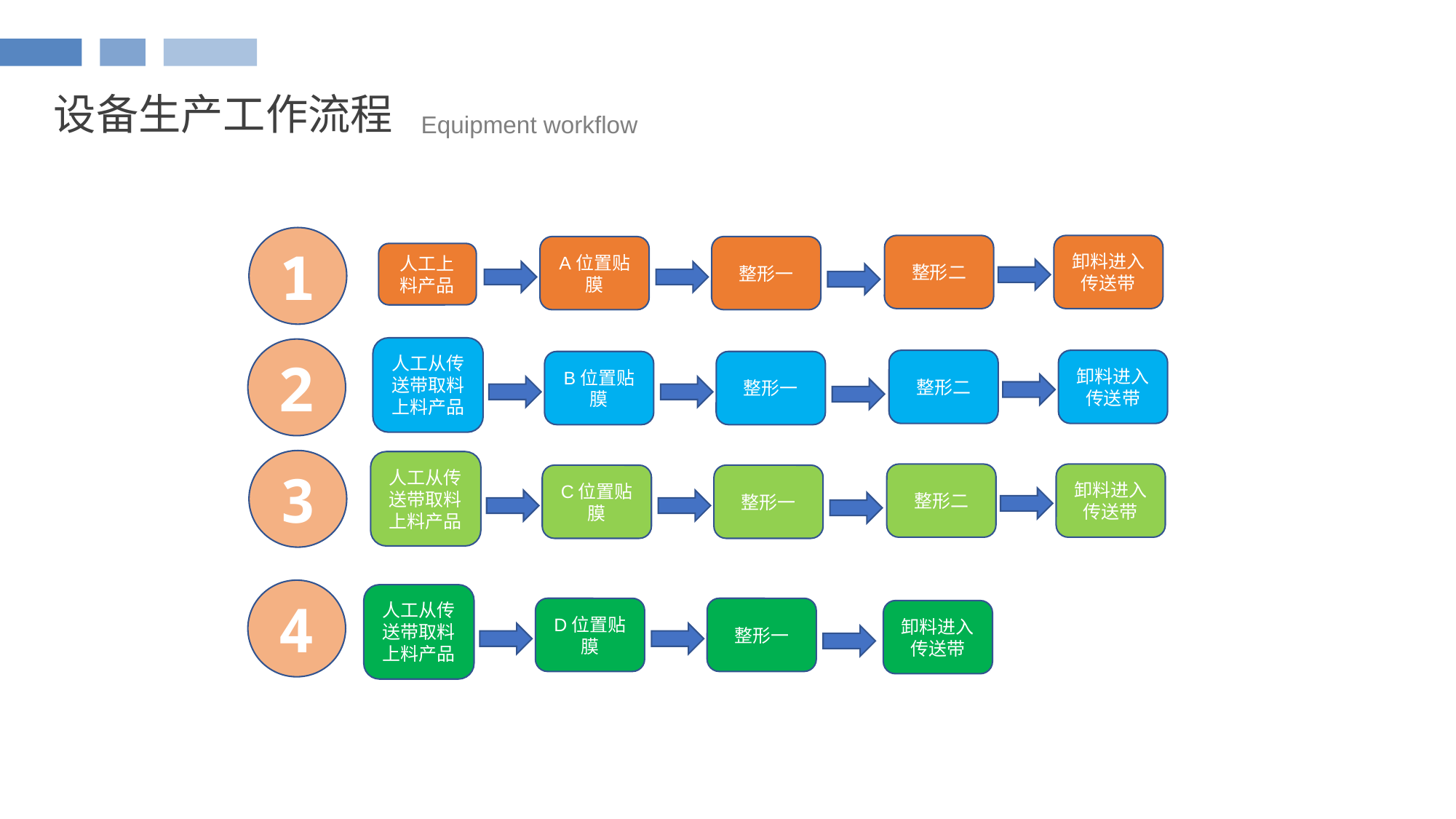

设备生产工作流程
Equipment workflow
1
整形二
卸料进入传送带
A位置贴膜
整形一
人工上料产品

人工从传送带取料上料产品
2
整形二
卸料进入传送带
B位置贴膜
整形一

3
人工从传送带取料上料产品
整形二
卸料进入传送带
C位置贴膜
整形一

4
人工从传送带取料上料产品
D位置贴膜
整形一
卸料进入传送带